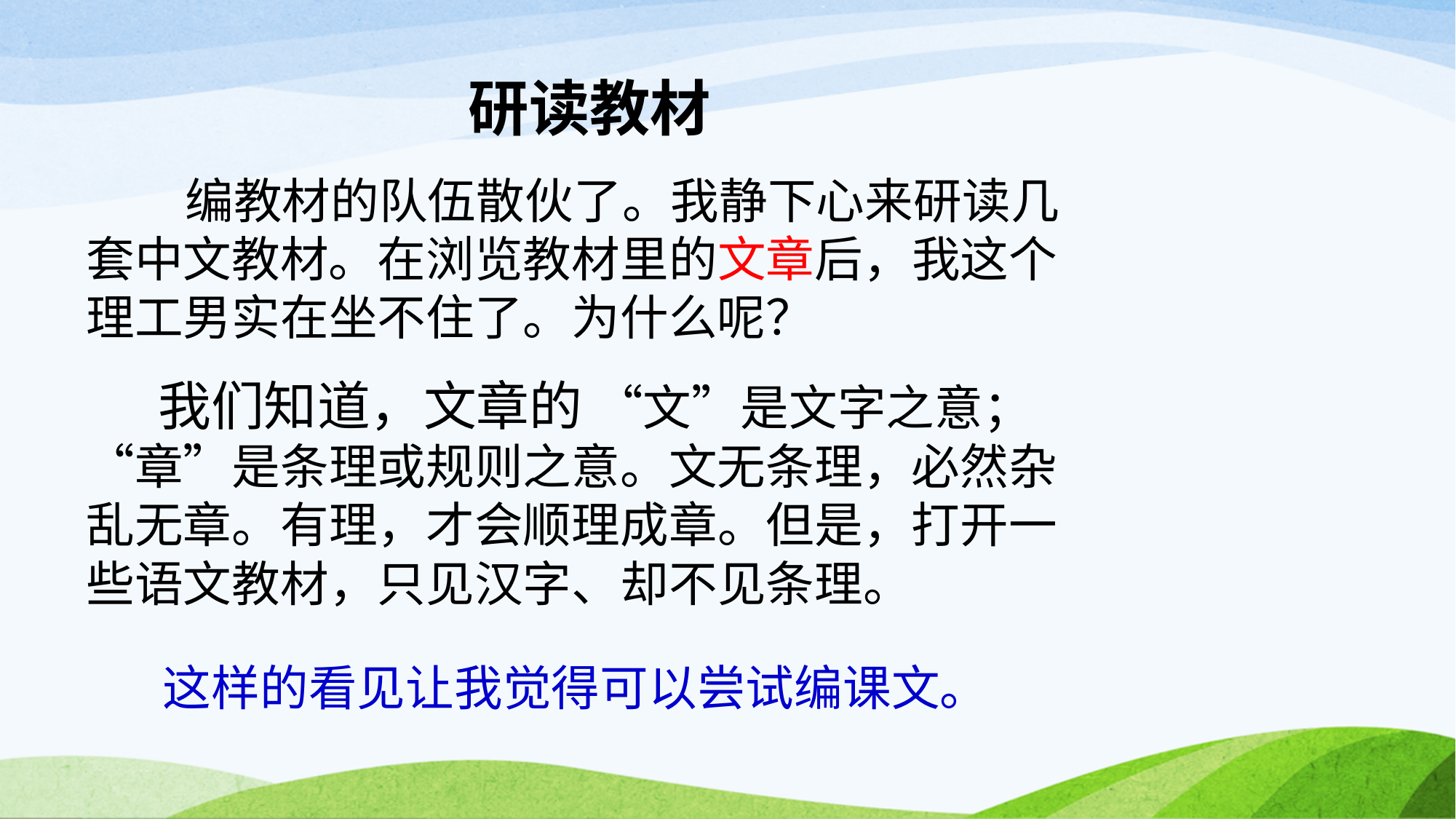

研读教材
        编教材的队伍散伙了。我静下心来研读几套中文教材。在浏览教材里的文章后，我这个理工男实在坐不住了。为什么呢？
     我们知道，文章的 “文”是文字之意；“章”是条理或规则之意。文无条理，必然杂乱无章。有理，才会顺理成章。但是，打开一些语文教材，只见汉字、却不见条理。

      这样的看见让我觉得可以尝试编课文。